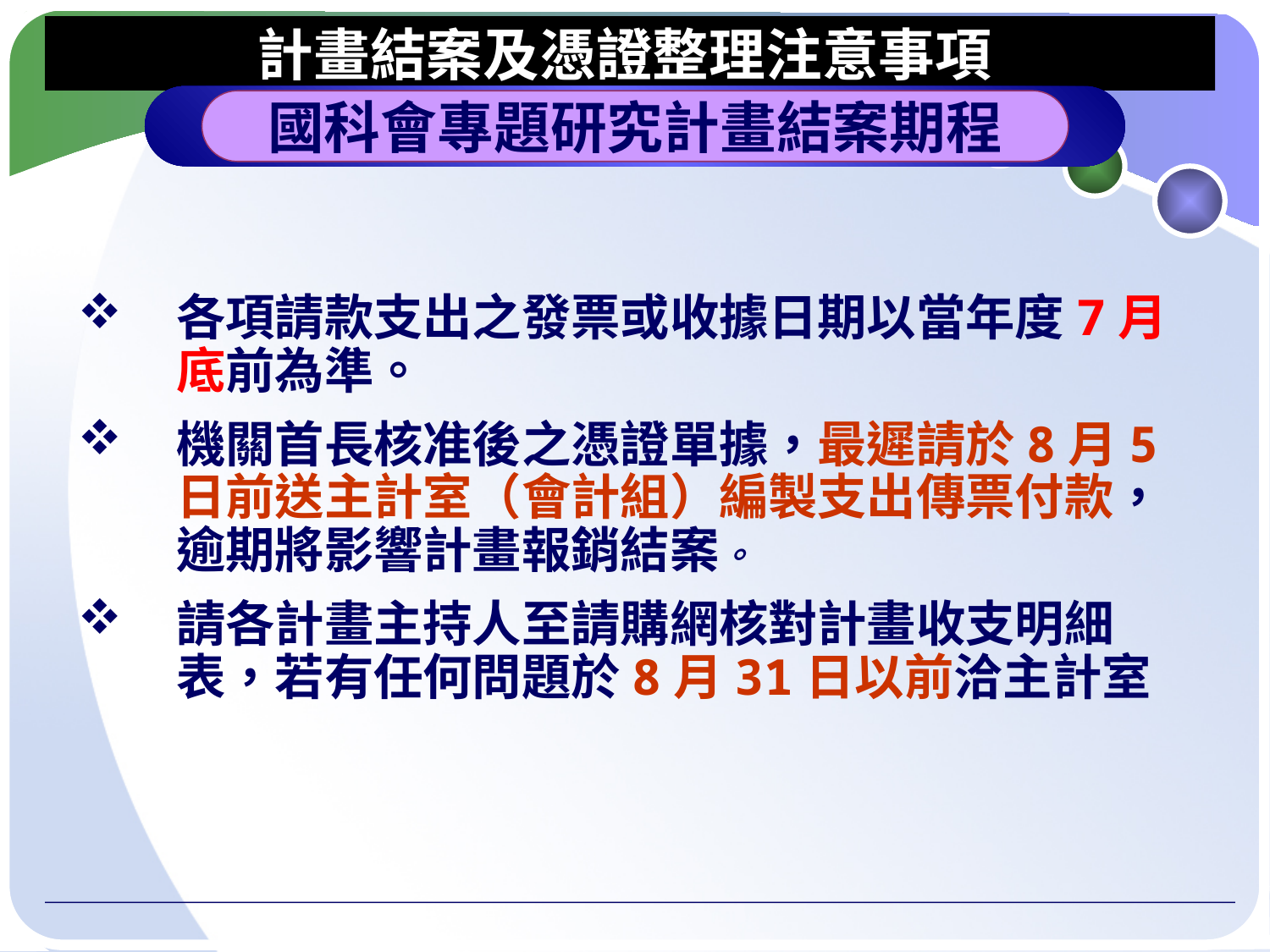

計畫結案及憑證整理注意事項

國科會專題研究計畫結案期程

各項請款支出之發票或收據日期以當年度7月底前為準。
機關首長核准後之憑證單據，最遲請於8月5日前送主計室（會計組）編製支出傳票付款，逾期將影響計畫報銷結案。
請各計畫主持人至請購網核對計畫收支明細表，若有任何問題於8月31日以前洽主計室